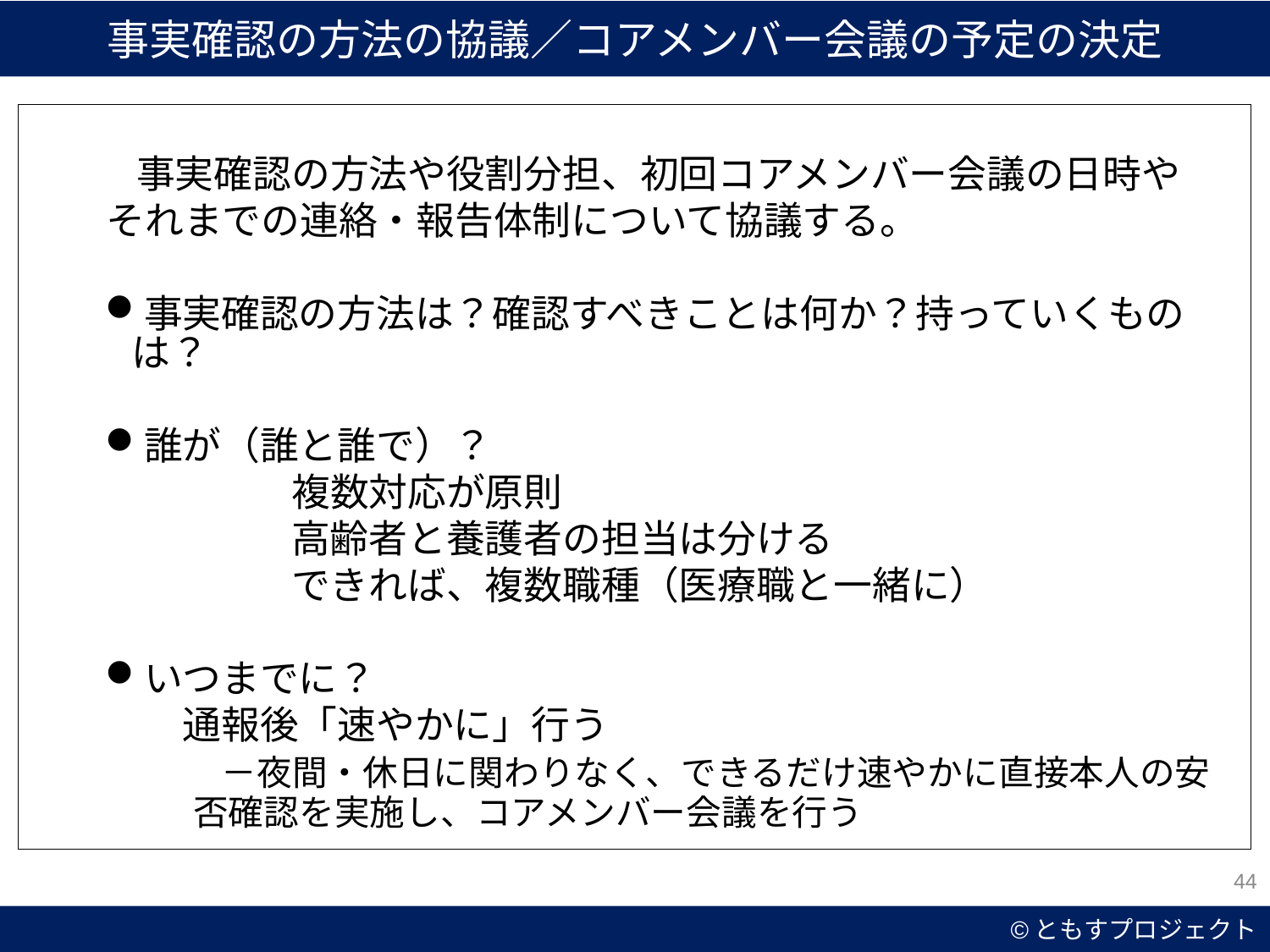

事実確認の方法の協議／コアメンバー会議の予定の決定

　　事実確認の方法や役割分担、初回コアメンバー会議の日時や
　 それまでの連絡・報告体制について協議する。

事実確認の方法は？確認すべきことは何か？持っていくものは？

誰が（誰と誰で）？
　　　　　　複数対応が原則
　　　　　　高齢者と養護者の担当は分ける
　　　　　　できれば、複数職種（医療職と一緒に）

いつまでに？
　　通報後「速やかに」行う
　　　－夜間・休日に関わりなく、できるだけ速やかに直接本人の安否確認を実施し、コアメンバー会議を行う
44
©ともすプロジェクト